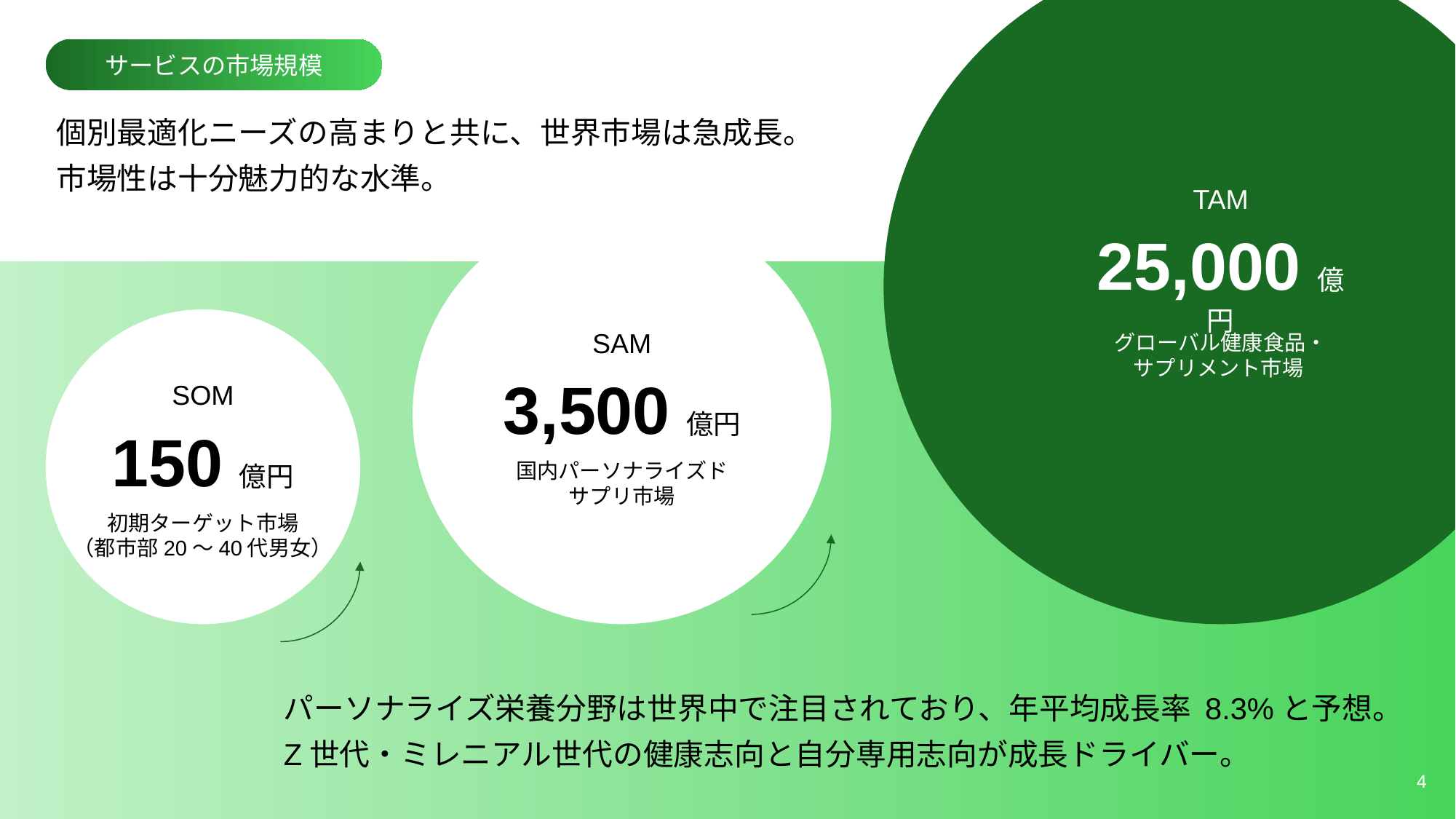

サービスの市場規模
個別最適化ニーズの高まりと共に、世界市場は急成長。
市場性は十分魅力的な水準。
TAM
25,000億円
グローバル健康食品・
サプリメント市場

SAM
3,500億円
国内パーソナライズド
サプリ市場
SOM
150億円
初期ターゲット市場
（都市部20〜40代男女）

パーソナライズ栄養分野は世界中で注目されており、年平均成長率 8.3%と予想。
Z世代・ミレニアル世代の健康志向と自分専用志向が成長ドライバー。
4